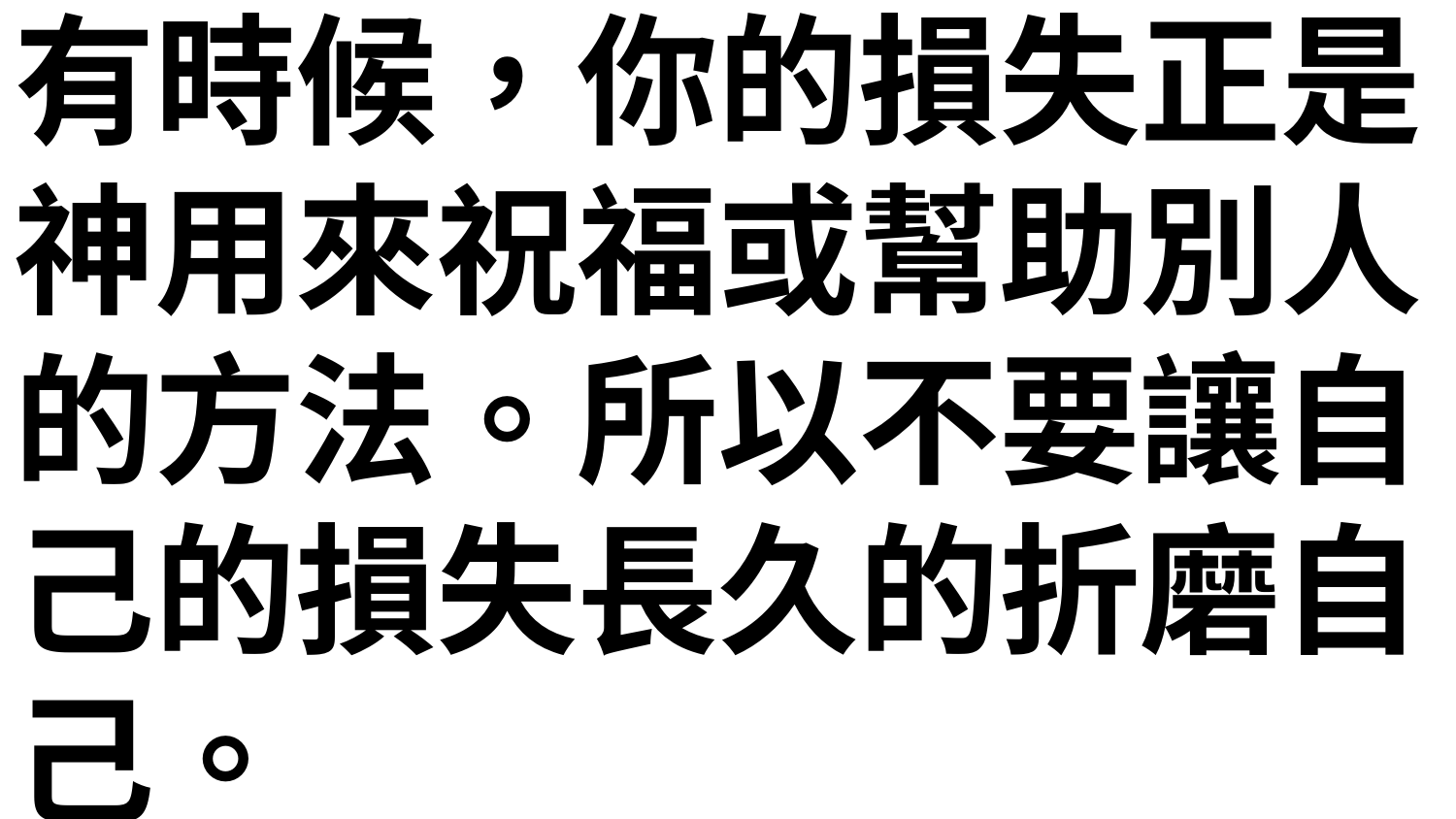

有時候，你的損失正是神用來祝福或幫助別人的方法。所以不要讓自己的損失長久的折磨自己。